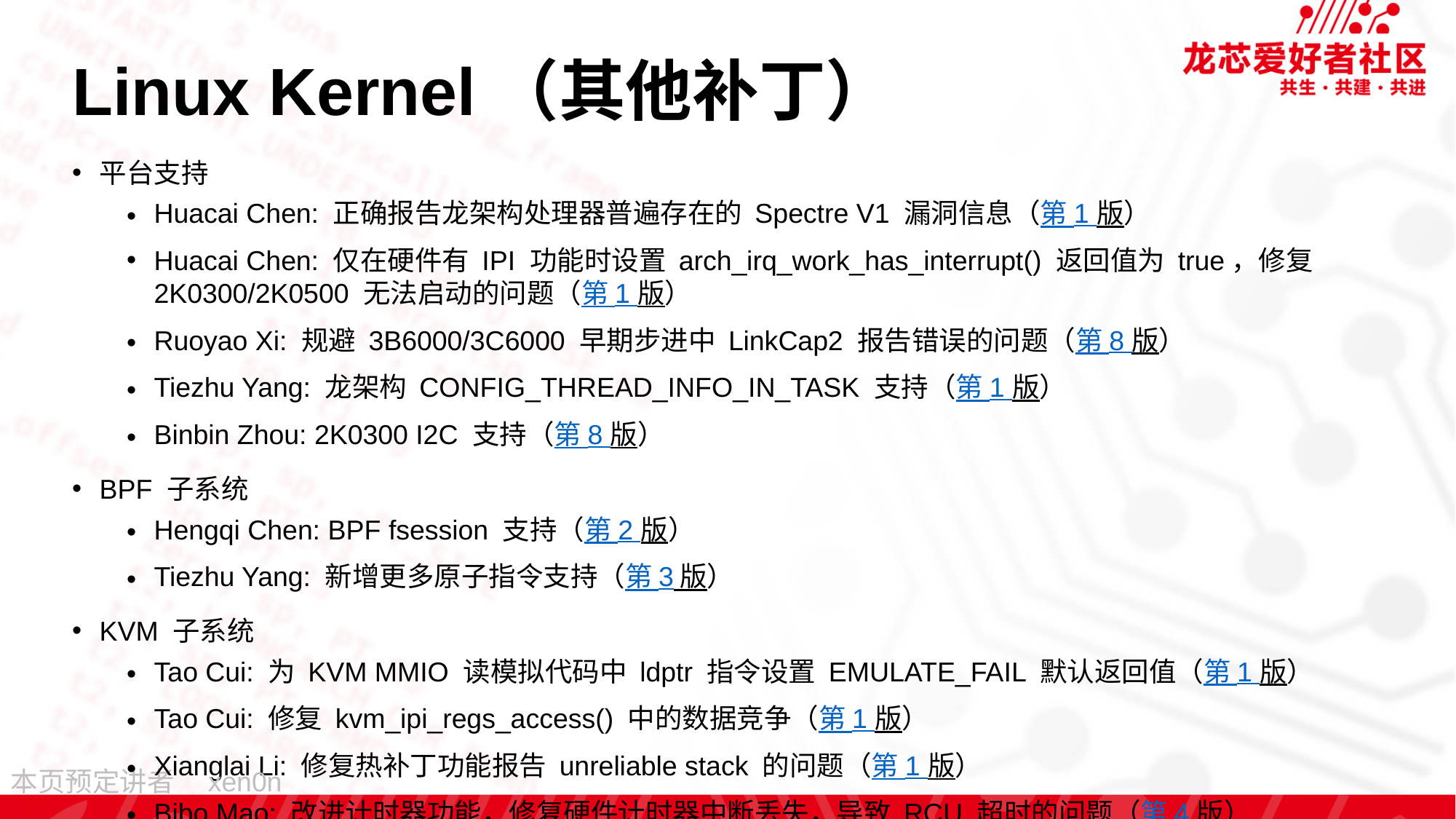

# Linux Kernel（其他补丁）
平台支持
Huacai Chen: 正确报告龙架构处理器普遍存在的 Spectre V1 漏洞信息（第 1 版）
Huacai Chen: 仅在硬件有 IPI 功能时设置 arch_irq_work_has_interrupt() 返回值为 true，修复 2K0300/2K0500 无法启动的问题（第 1 版）
Ruoyao Xi: 规避 3B6000/3C6000 早期步进中 LinkCap2 报告错误的问题（第 8 版）
Tiezhu Yang: 龙架构 CONFIG_THREAD_INFO_IN_TASK 支持（第 1 版）
Binbin Zhou: 2K0300 I2C 支持（第 8 版）
BPF 子系统
Hengqi Chen: BPF fsession 支持（第 2 版）
Tiezhu Yang: 新增更多原子指令支持（第 3 版）
KVM 子系统
Tao Cui: 为 KVM MMIO 读模拟代码中 ldptr 指令设置 EMULATE_FAIL 默认返回值（第 1 版）
Tao Cui: 修复 kvm_ipi_regs_access() 中的数据竞争（第 1 版）
Xianglai Li: 修复热补丁功能报告 unreliable stack 的问题（第 1 版）
Bibo Mao: 改进计时器功能，修复硬件计时器中断丢失，导致 RCU 超时的问题（第 4 版）
xen0n